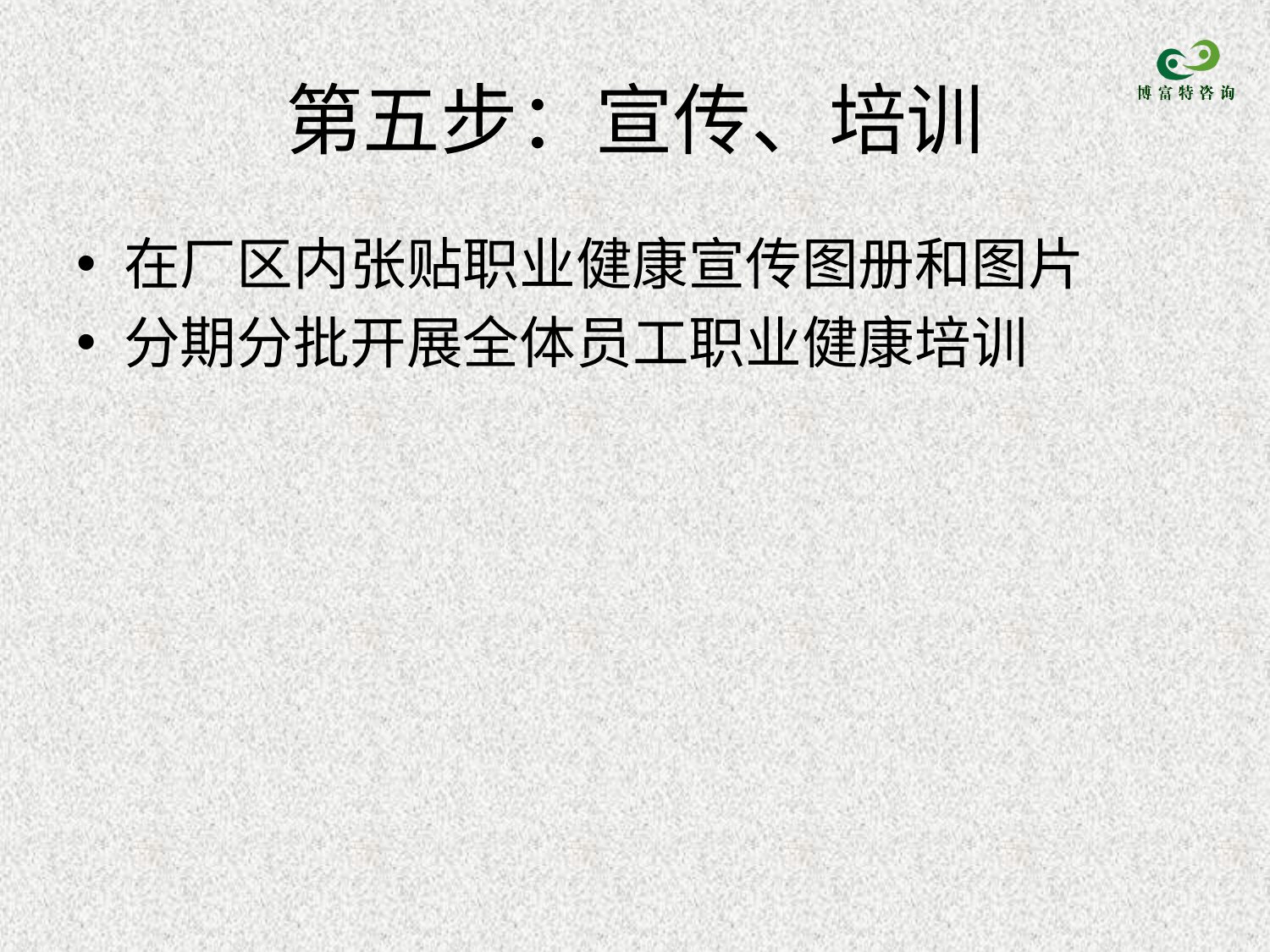

# 第五步：宣传、培训
在厂区内张贴职业健康宣传图册和图片
分期分批开展全体员工职业健康培训